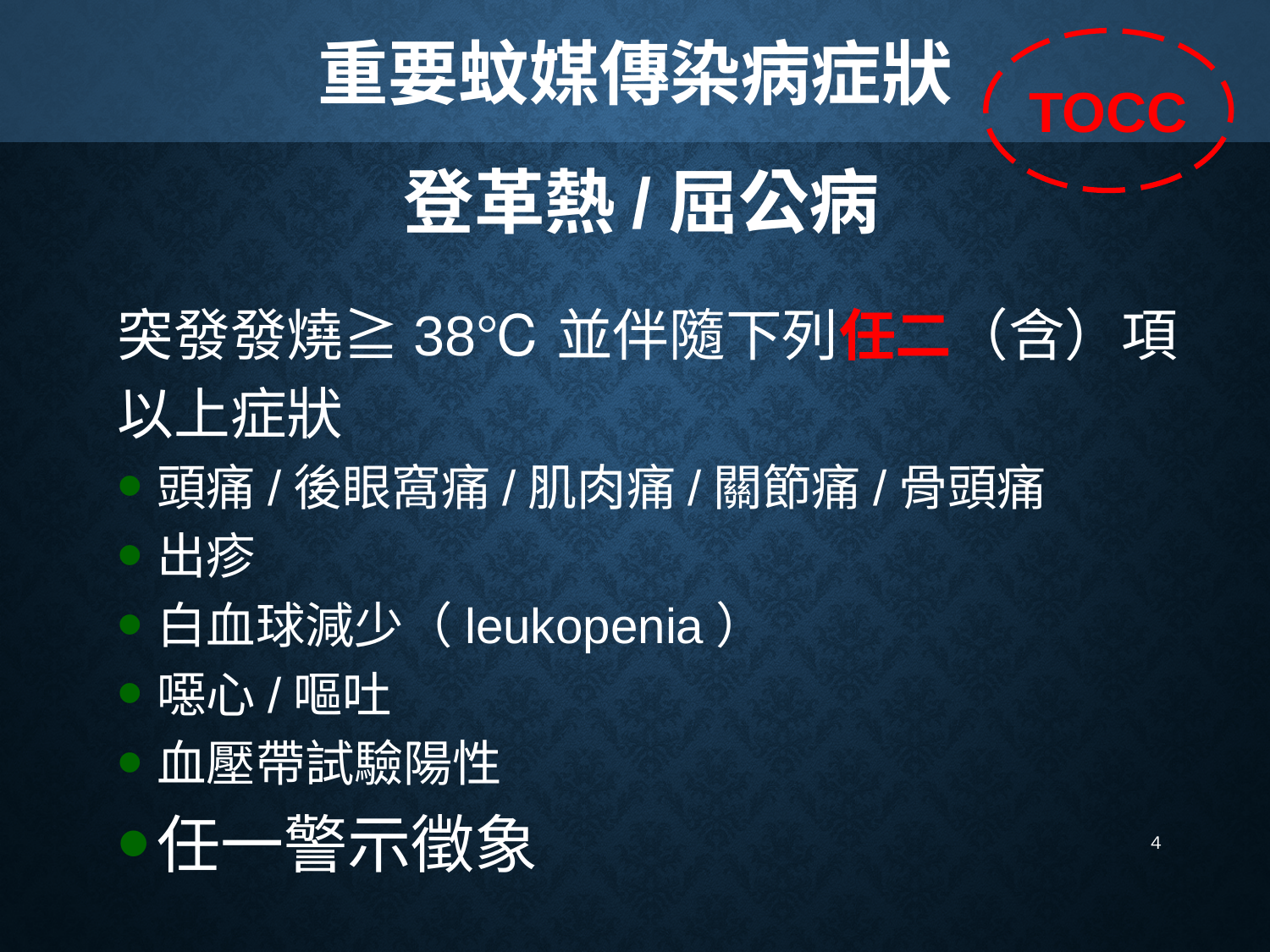

重要蚊媒傳染病症狀

TOCC
登革熱/屈公病

突發發燒≧38℃並伴隨下列任二（含）項
以上症狀
頭痛/後眼窩痛/肌肉痛/關節痛/骨頭痛
出疹
白血球減少（leukopenia）
噁心/嘔吐
血壓帶試驗陽性
任一警示徵象
4